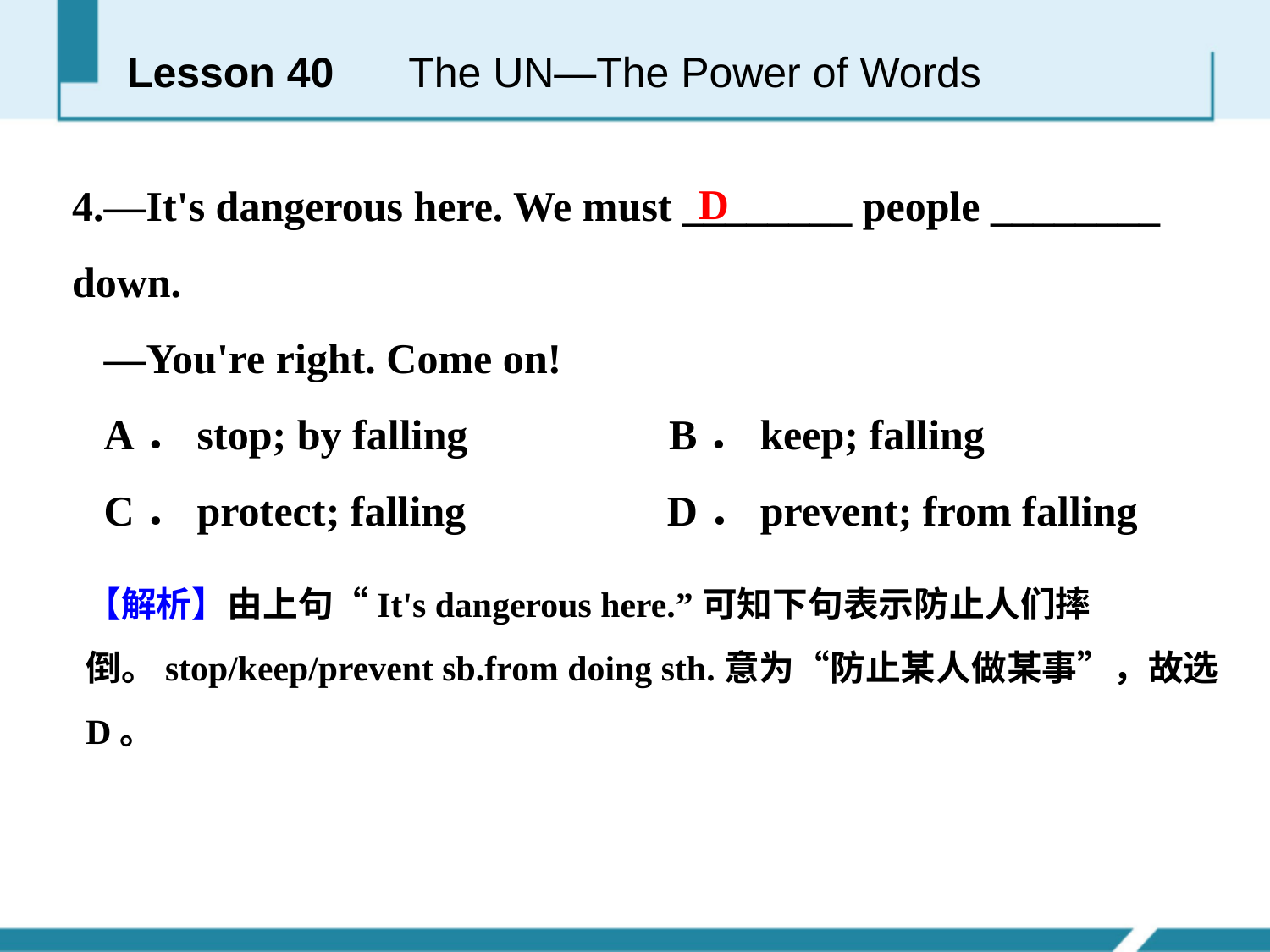

Lesson 40 　The UN—The Power of Words
4.—It's dangerous here. We must ________ people ________ down.
   —You're right. Come on!
   A．stop; by falling                   B．keep; falling
   C．protect; falling                   D．prevent; from falling
D
【解析】由上句“It's dangerous here.”可知下句表示防止人们摔倒。stop/keep/prevent sb.from doing sth.意为“防止某人做某事”，故选D。